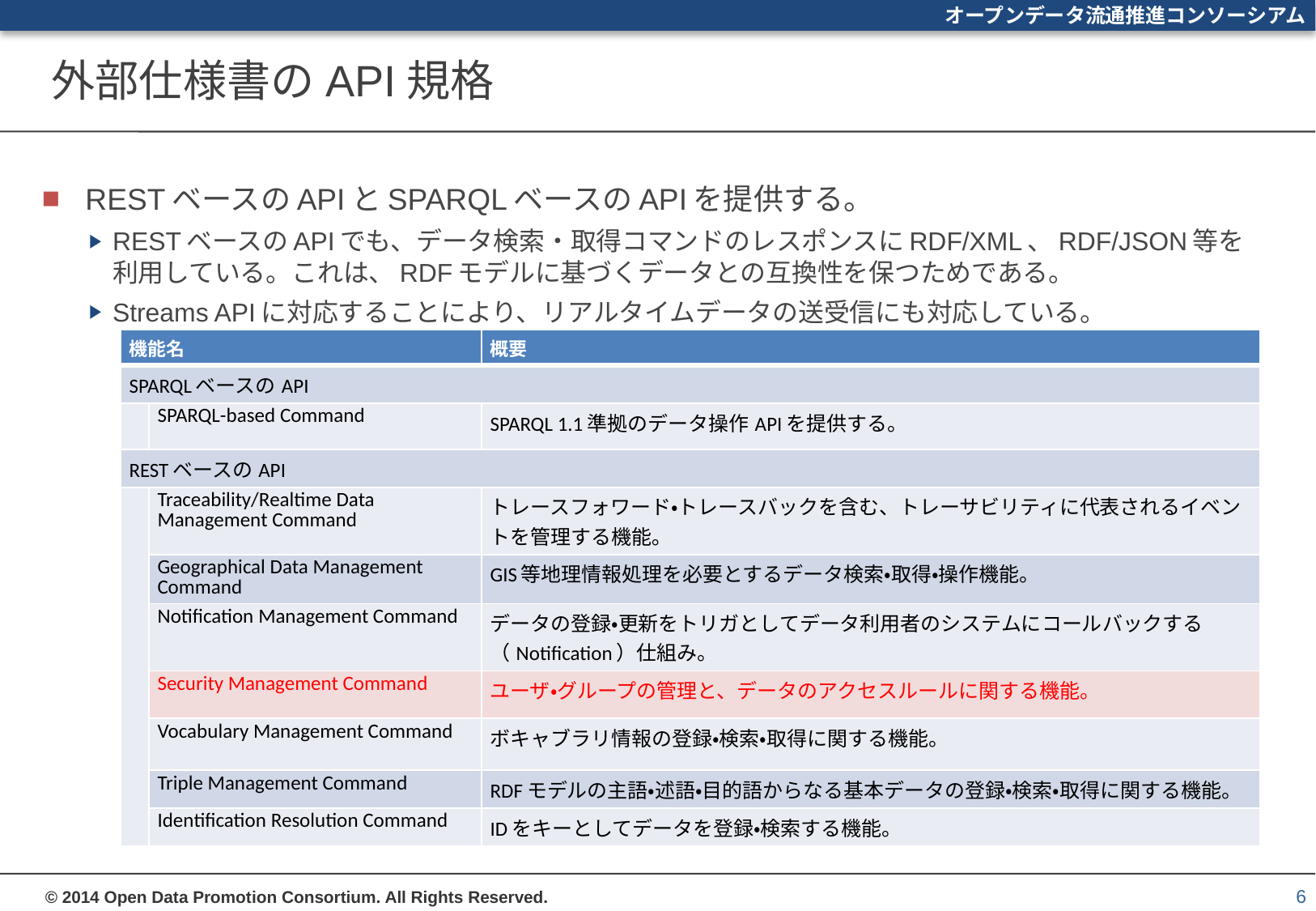

# 外部仕様書のAPI規格
RESTベースのAPIとSPARQLベースのAPIを提供する。
RESTベースのAPIでも、データ検索・取得コマンドのレスポンスにRDF/XML、RDF/JSON等を利用している。これは、RDFモデルに基づくデータとの互換性を保つためである。
Streams APIに対応することにより、リアルタイムデータの送受信にも対応している。

| 機能名 |  | 概要 |
| --- | --- | --- |
| SPARQLベースのAPI |  |  |
|  | SPARQL-based Command | SPARQL 1.1準拠のデータ操作APIを提供する。 |
| RESTベースのAPI |  |  |
|  | Traceability/Realtime Data Management Command | トレースフォワード・トレースバックを含む、トレーサビリティに代表されるイベントを管理する機能｡ |
|  | Geographical Data Management Command | GIS等地理情報処理を必要とするデータ検索・取得・操作機能。 |
|  | Notification Management Command | データの登録・更新をトリガとしてデータ利用者のシステムにコールバックする（Notification）仕組み。 |
|  | Security Management Command | ユーザ・グループの管理と、データのアクセスルールに関する機能。 |
|  | Vocabulary Management Command | ボキャブラリ情報の登録・検索・取得に関する機能。 |
|  | Triple Management Command | RDFモデルの主語・述語・目的語からなる基本データの登録・検索・取得に関する機能。 |
|  | Identification Resolution Command | IDをキーとしてデータを登録・検索する機能。 |
6